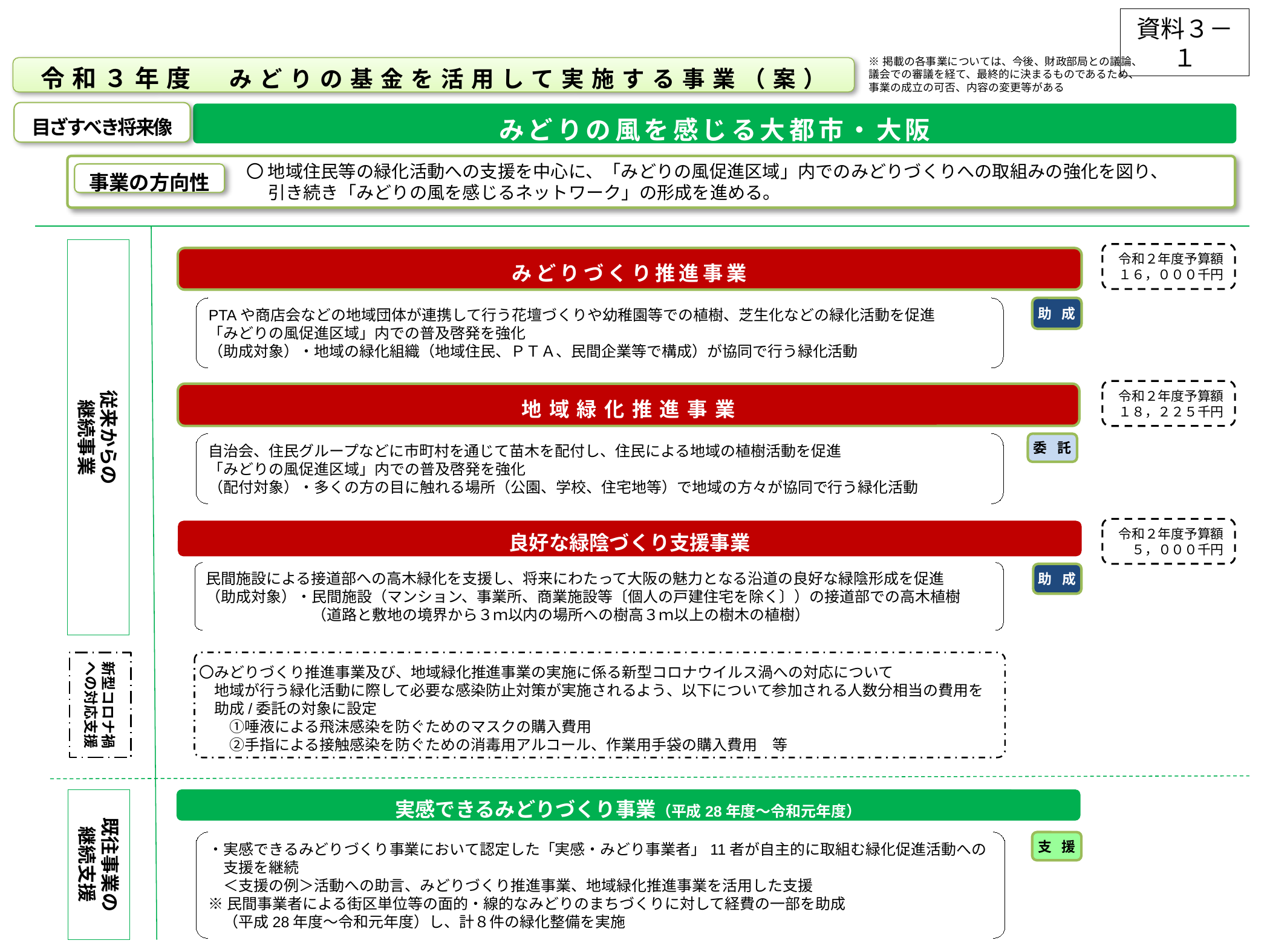

資料３－１
※掲載の各事業については、今後、財政部局との議論、議会での審議を経て、最終的に決まるものであるため、事業の成立の可否、内容の変更等がある
令和３年度　みどりの基金を活用して実施する事業（案）
目ざすべき将来像
みどりの風を感じる大都市・大阪
　〇 地域住民等の緑化活動への支援を中心に、「みどりの風促進区域」内でのみどりづくりへの取組みの強化を図り、
　　 引き続き「みどりの風を感じるネットワーク」の形成を進める。
事業の方向性
従来からの
継続事業
令和２年度予算額
１６，０００千円
みどりづくり推進事業
助　成
PTAや商店会などの地域団体が連携して行う花壇づくりや幼稚園等での植樹、芝生化などの緑化活動を促進
「みどりの風促進区域」内での普及啓発を強化
（助成対象）・地域の緑化組織（地域住民、ＰＴＡ、民間企業等で構成）が協同で行う緑化活動
令和２年度予算額
１８，２２５千円
地域緑化推進事業
自治会、住民グループなどに市町村を通じて苗木を配付し、住民による地域の植樹活動を促進
「みどりの風促進区域」内での普及啓発を強化
（配付対象）・多くの方の目に触れる場所（公園、学校、住宅地等）で地域の方々が協同で行う緑化活動
委　託
令和２年度予算額
５，０００千円
良好な緑陰づくり支援事業
民間施設による接道部への高木緑化を支援し、将来にわたって大阪の魅力となる沿道の良好な緑陰形成を促進
（助成対象）・民間施設（マンション、事業所、商業施設等〔個人の戸建住宅を除く〕）の接道部での高木植樹
　　　　　　　（道路と敷地の境界から３ｍ以内の場所への樹高３ｍ以上の樹木の植樹）
助　成

〇みどりづくり推進事業及び、地域緑化推進事業の実施に係る新型コロナウイルス渦への対応について
　地域が行う緑化活動に際して必要な感染防止対策が実施されるよう、以下について参加される人数分相当の費用を
　助成/委託の対象に設定
　　①唾液による飛沫感染を防ぐためのマスクの購入費用
　　②手指による接触感染を防ぐための消毒用アルコール、作業用手袋の購入費用　等
新型コロナ禍への対応支援

実感できるみどりづくり事業（平成28年度～令和元年度）
既往事業の
継続支援
・実感できるみどりづくり事業において認定した「実感・みどり事業者」11者が自主的に取組む緑化促進活動への
　支援を継続
　＜支援の例＞活動への助言、みどりづくり推進事業、地域緑化推進事業を活用した支援
※民間事業者による街区単位等の面的・線的なみどりのまちづくりに対して経費の一部を助成
　（平成28年度～令和元年度）し、計８件の緑化整備を実施
支　援